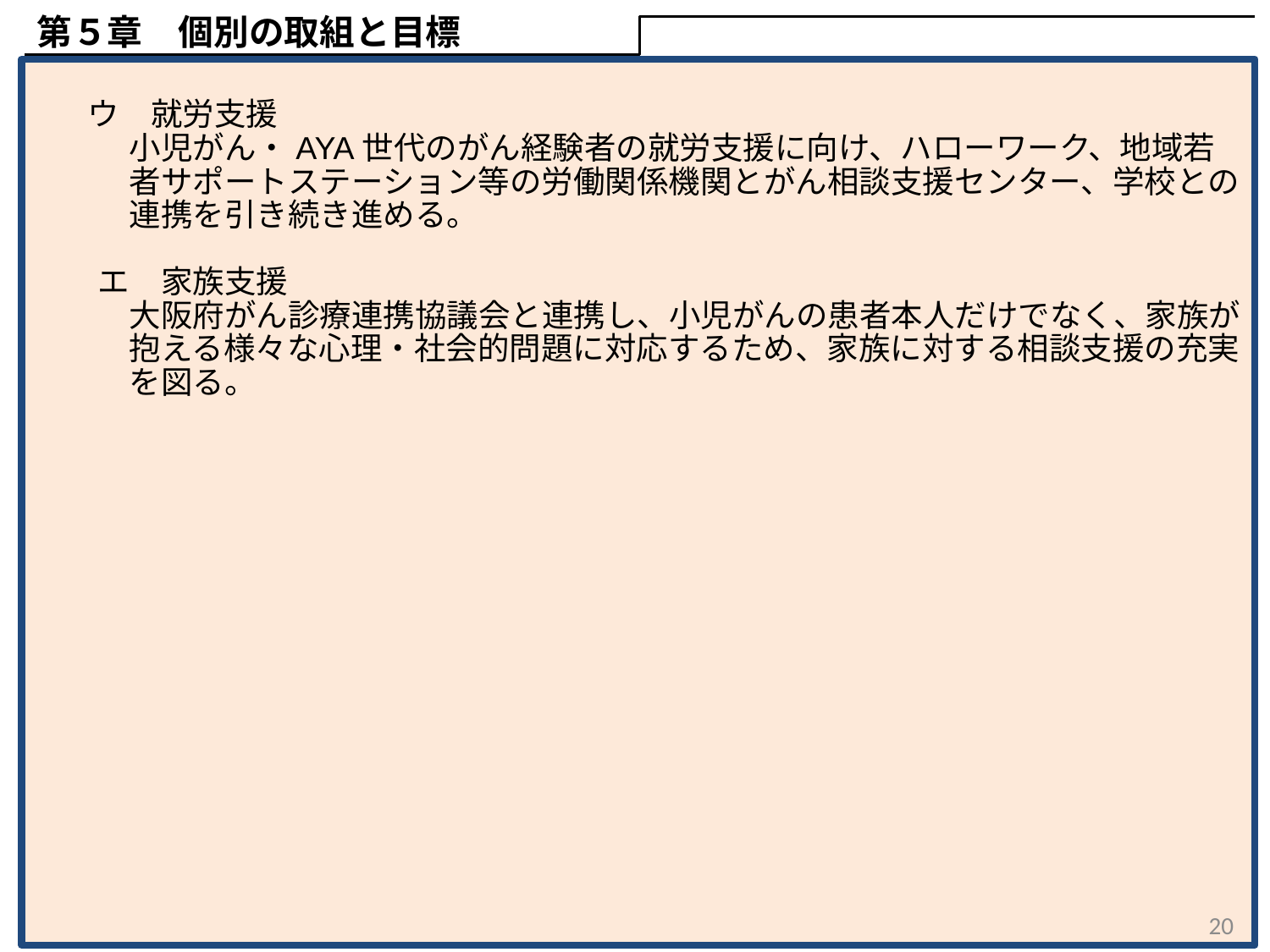

第５章　個別の取組と目標

　   ウ　就労支援
　　　小児がん・AYA世代のがん経験者の就労支援に向け、ハローワーク、地域若
　　　者サポートステーション等の労働関係機関とがん相談支援センター、学校との
　　　連携を引き続き進める。

　　エ　家族支援
　　　大阪府がん診療連携協議会と連携し、小児がんの患者本人だけでなく、家族が
　　　抱える様々な心理・社会的問題に対応するため、家族に対する相談支援の充実
　　　を図る。
20